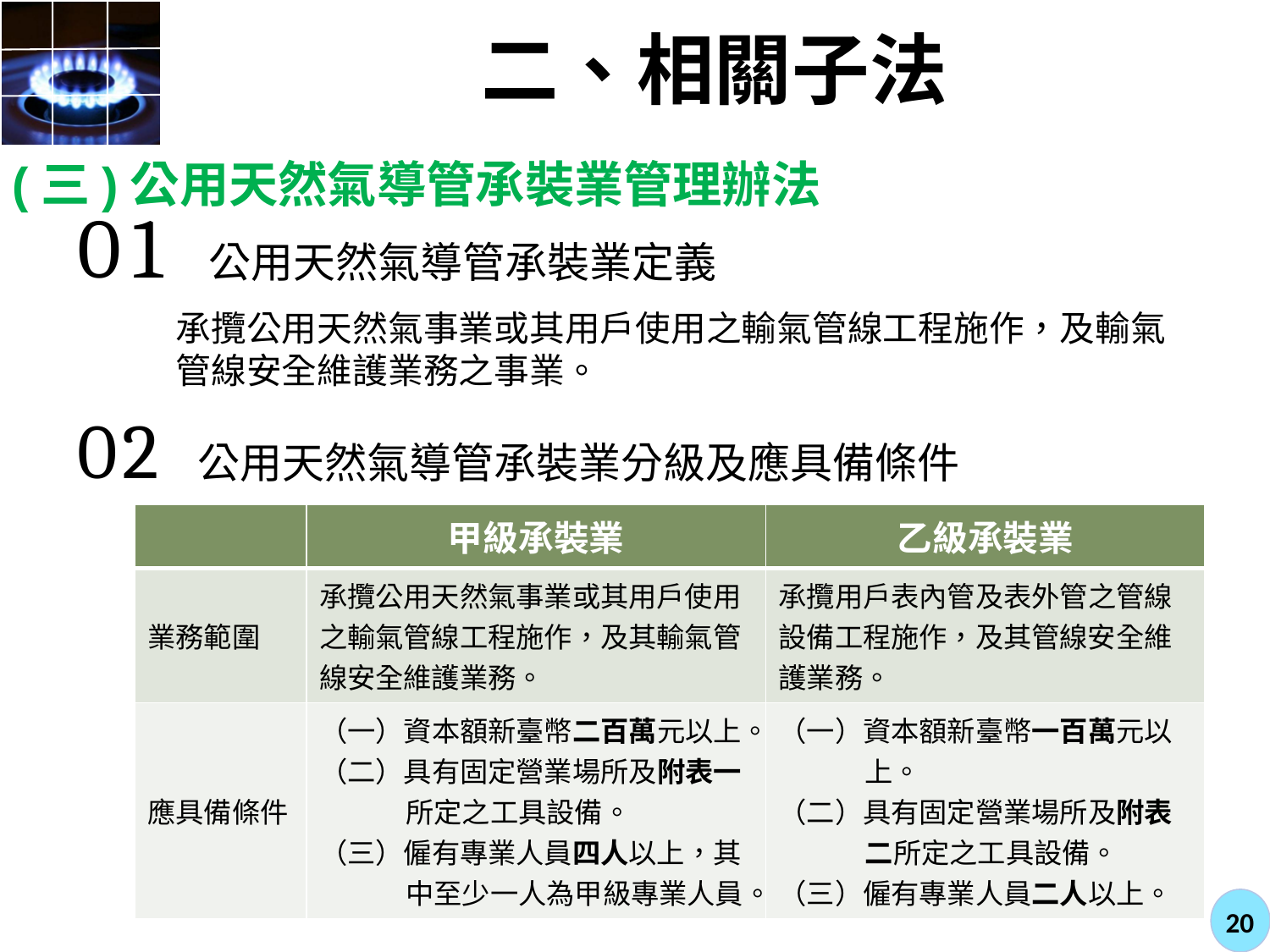

# 二、相關子法
(三)公用天然氣導管承裝業管理辦法
01 公用天然氣導管承裝業定義
承攬公用天然氣事業或其用戶使用之輸氣管線工程施作，及輸氣管線安全維護業務之事業。
02 公用天然氣導管承裝業分級及應具備條件

|  | 甲級承裝業 | 乙級承裝業 |
| --- | --- | --- |
| 業務範圍 | 承攬公用天然氣事業或其用戶使用之輸氣管線工程施作，及其輸氣管線安全維護業務。 | 承攬用戶表內管及表外管之管線設備工程施作，及其管線安全維護業務。 |
| 應具備條件 | （一）資本額新臺幣二百萬元以上。 （二）具有固定營業場所及附表一所定之工具設備。 （三）僱有專業人員四人以上，其中至少一人為甲級專業人員。 | （一）資本額新臺幣一百萬元以上。 （二）具有固定營業場所及附表二所定之工具設備。 （三）僱有專業人員二人以上。 |
20